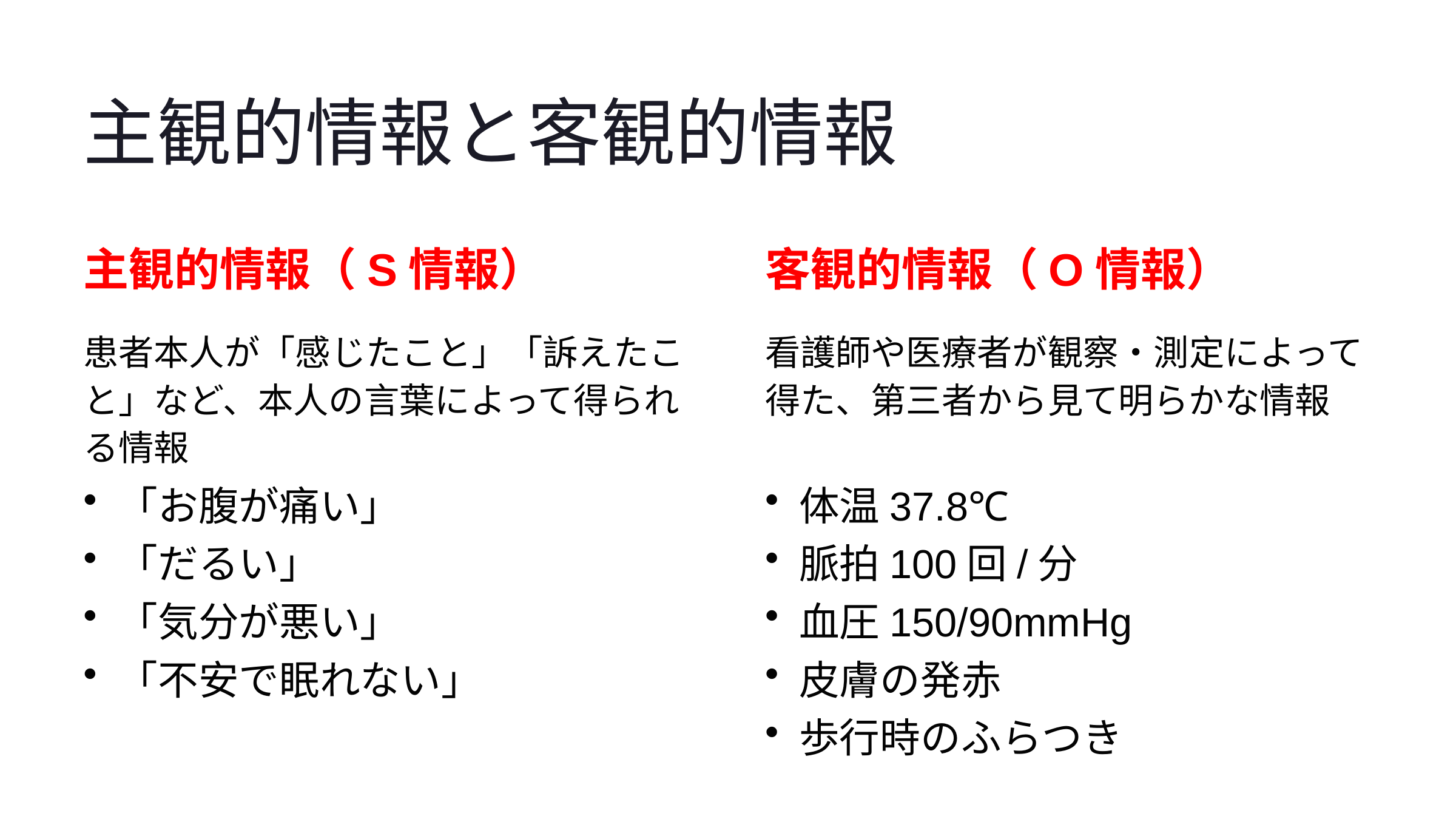

主観的情報と客観的情報
主観的情報（S情報）
客観的情報（O情報）
患者本人が「感じたこと」「訴えたこと」など、本人の言葉によって得られる情報
看護師や医療者が観察・測定によって得た、第三者から見て明らかな情報
「お腹が痛い」
体温37.8℃
「だるい」
脈拍100回/分
「気分が悪い」
血圧150/90mmHg
「不安で眠れない」
皮膚の発赤
歩行時のふらつき